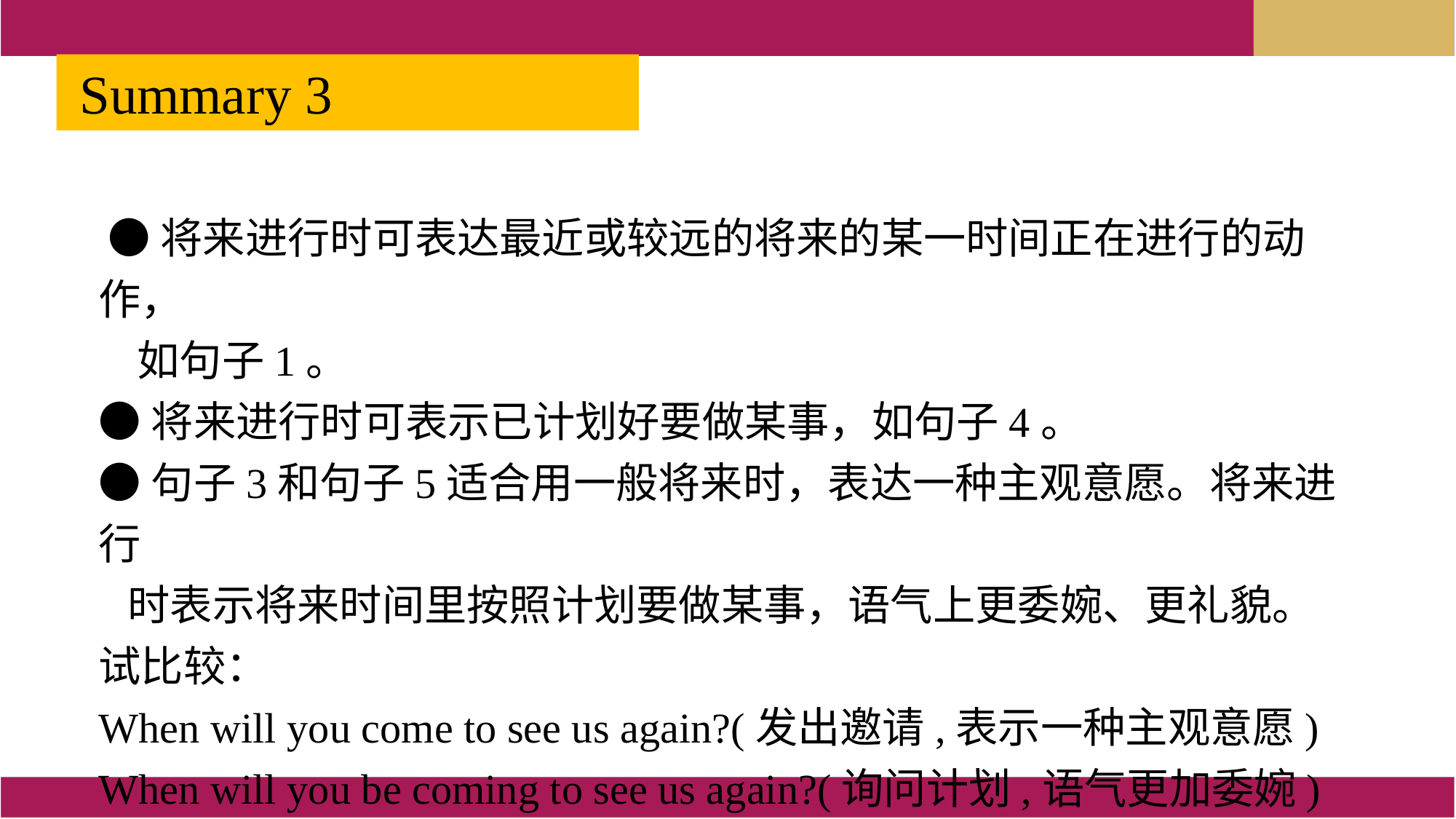

Summary 3
 ●将来进行时可表达最近或较远的将来的某一时间正在进行的动作，
   如句子1。
●将来进行时可表示已计划好要做某事，如句子4。
●句子3和句子5适合用一般将来时，表达一种主观意愿。将来进行
  时表示将来时间里按照计划要做某事，语气上更委婉、更礼貌。试比较：
When will you come to see us again?(发出邀请,表示一种主观意愿)
When will you be coming to see us again?(询问计划,语气更加委婉)